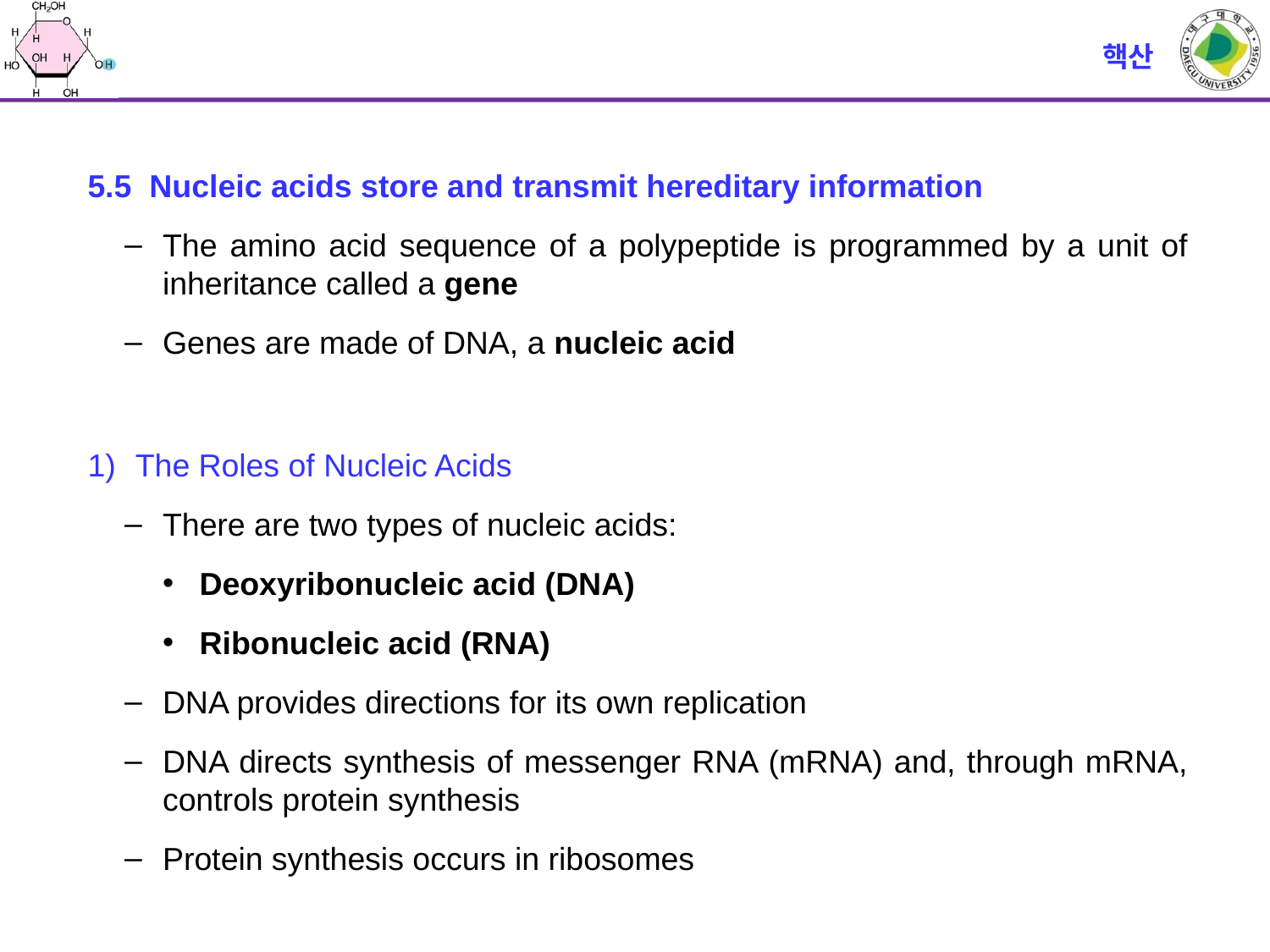

# 핵산
5.5  Nucleic acids store and transmit hereditary information
The amino acid sequence of a polypeptide is programmed by a unit of inheritance called a gene
Genes are made of DNA, a nucleic acid

The Roles of Nucleic Acids
There are two types of nucleic acids:
Deoxyribonucleic acid (DNA)
Ribonucleic acid (RNA)
DNA provides directions for its own replication
DNA directs synthesis of messenger RNA (mRNA) and, through mRNA, controls protein synthesis
Protein synthesis occurs in ribosomes